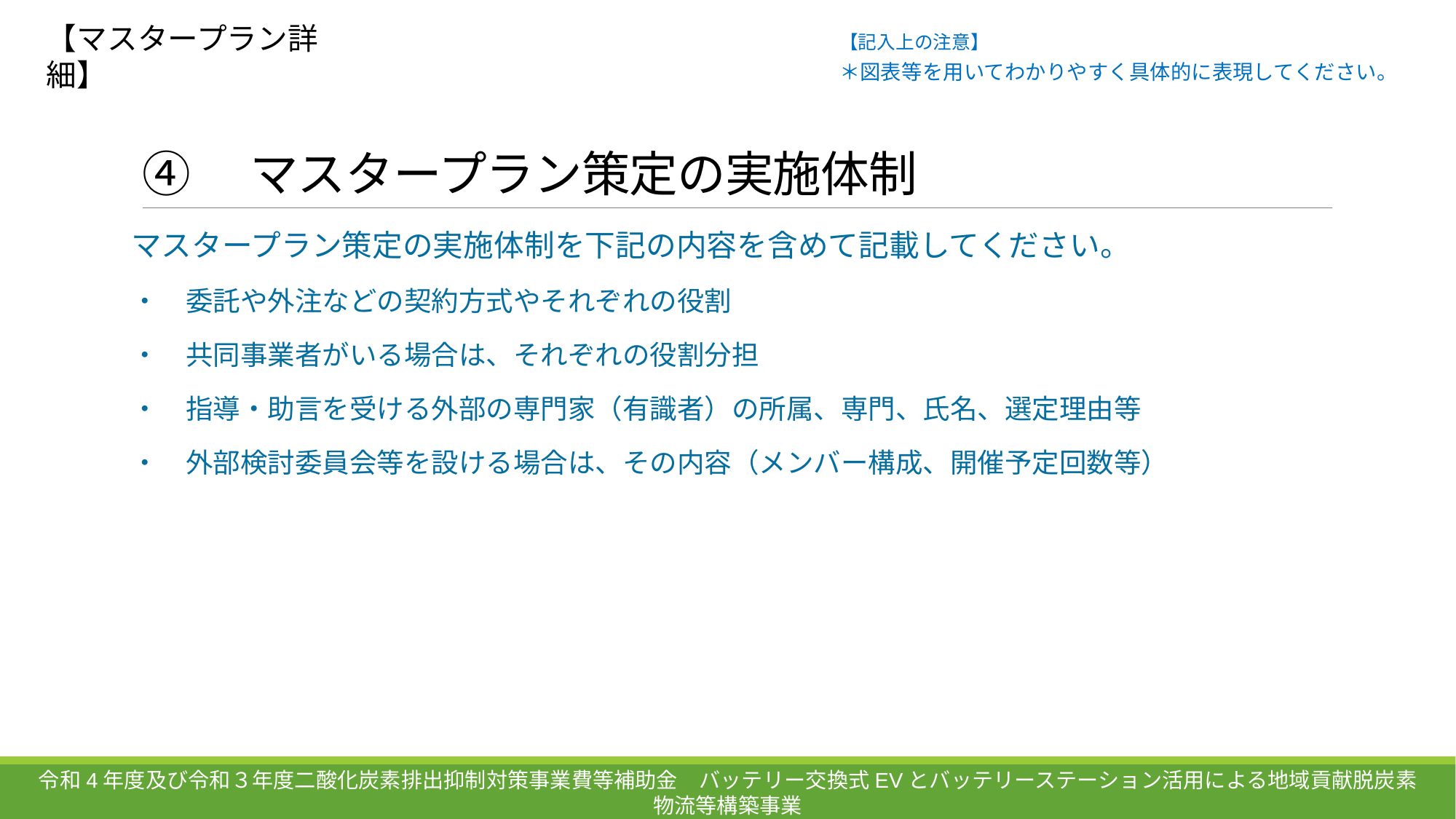

【マスタープラン詳細】
【記入上の注意】
＊図表等を用いてわかりやすく具体的に表現してください。
# ④　マスタープラン策定の実施体制
マスタープラン策定の実施体制を下記の内容を含めて記載してください。
・　委託や外注などの契約方式やそれぞれの役割
・　共同事業者がいる場合は、それぞれの役割分担
・　指導・助言を受ける外部の専門家（有識者）の所属、専門、氏名、選定理由等
・　外部検討委員会等を設ける場合は、その内容（メンバー構成、開催予定回数等）

令和4年度及び令和３年度二酸化炭素排出抑制対策事業費等補助金　バッテリー交換式EVとバッテリーステーション活用による地域貢献脱炭素物流等構築事業